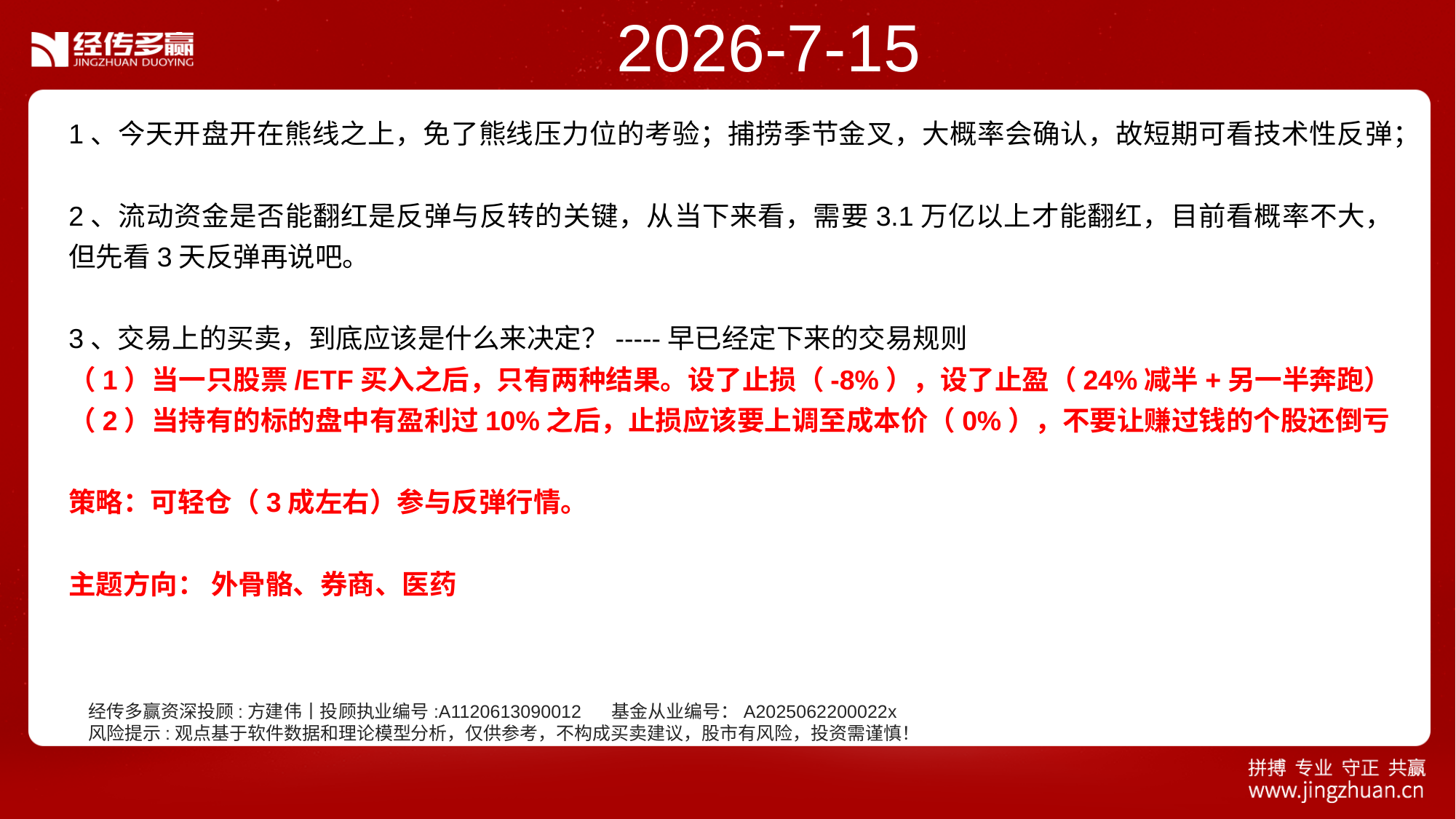

2026-7-15
1、今天开盘开在熊线之上，免了熊线压力位的考验；捕捞季节金叉，大概率会确认，故短期可看技术性反弹；

2、流动资金是否能翻红是反弹与反转的关键，从当下来看，需要3.1万亿以上才能翻红，目前看概率不大，但先看3天反弹再说吧。

3、交易上的买卖，到底应该是什么来决定？-----早已经定下来的交易规则
（1）当一只股票/ETF买入之后，只有两种结果。设了止损（-8%），设了止盈（24%减半+另一半奔跑）
（2）当持有的标的盘中有盈利过10%之后，止损应该要上调至成本价（0%），不要让赚过钱的个股还倒亏

策略：可轻仓（3成左右）参与反弹行情。

主题方向： 外骨骼、券商、医药